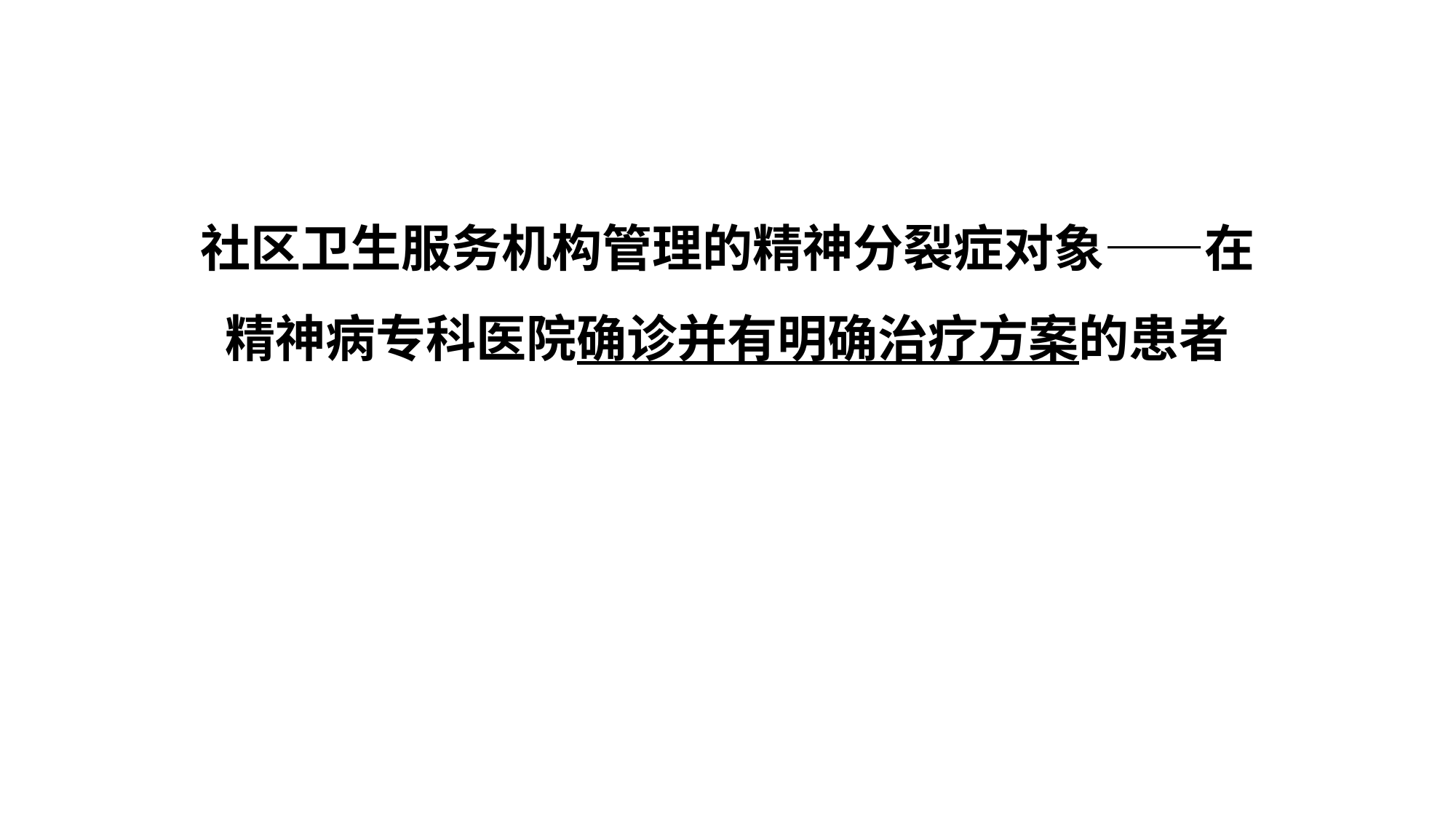

4
# 社区卫生服务机构管理的精神分裂症对象——在精神病专科医院确诊并有明确治疗方案的患者